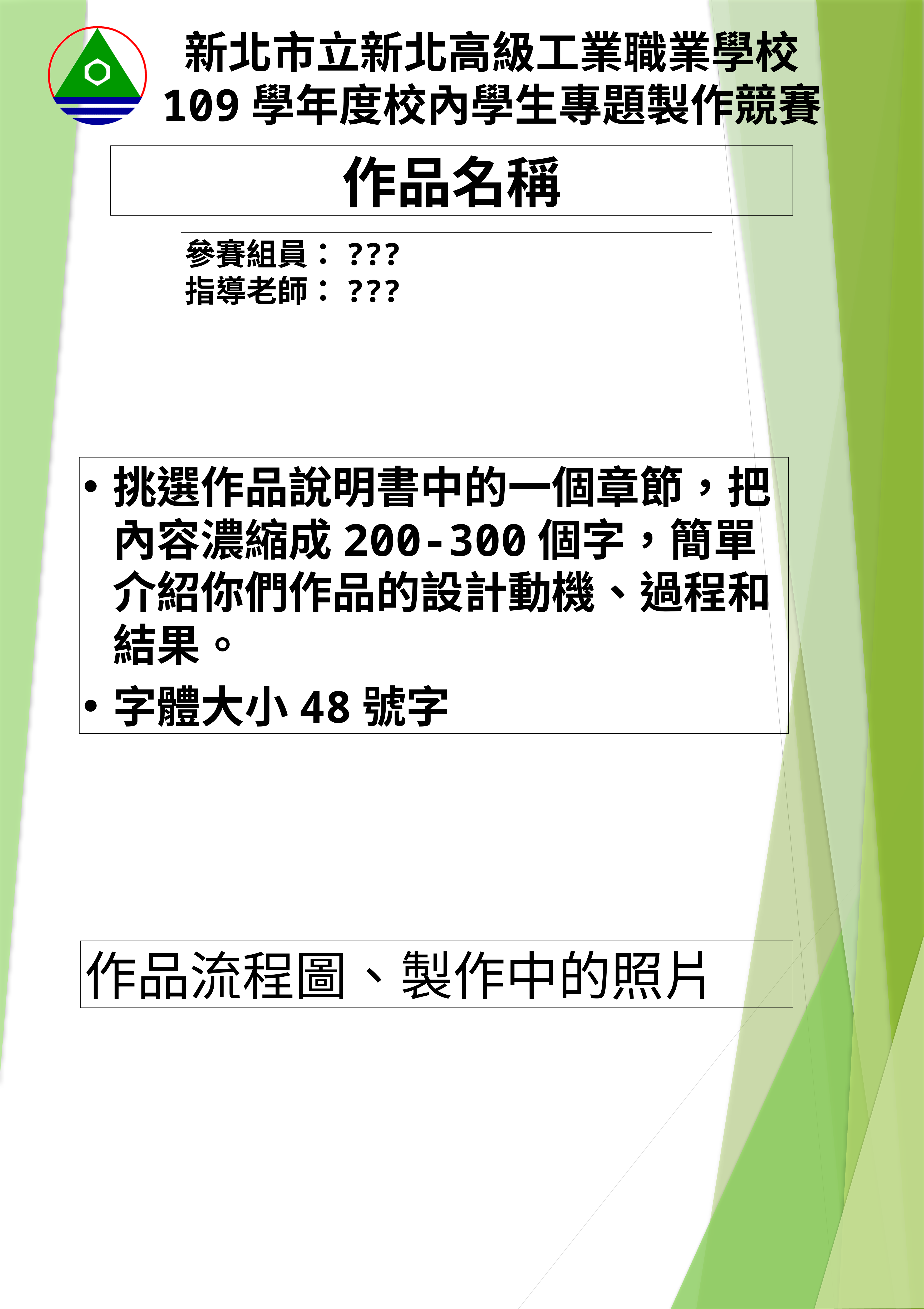

作品名稱
參賽組員：???
指導老師：???
挑選作品說明書中的一個章節，把內容濃縮成200-300個字，簡單介紹你們作品的設計動機、過程和結果。
字體大小48號字
作品流程圖、製作中的照片